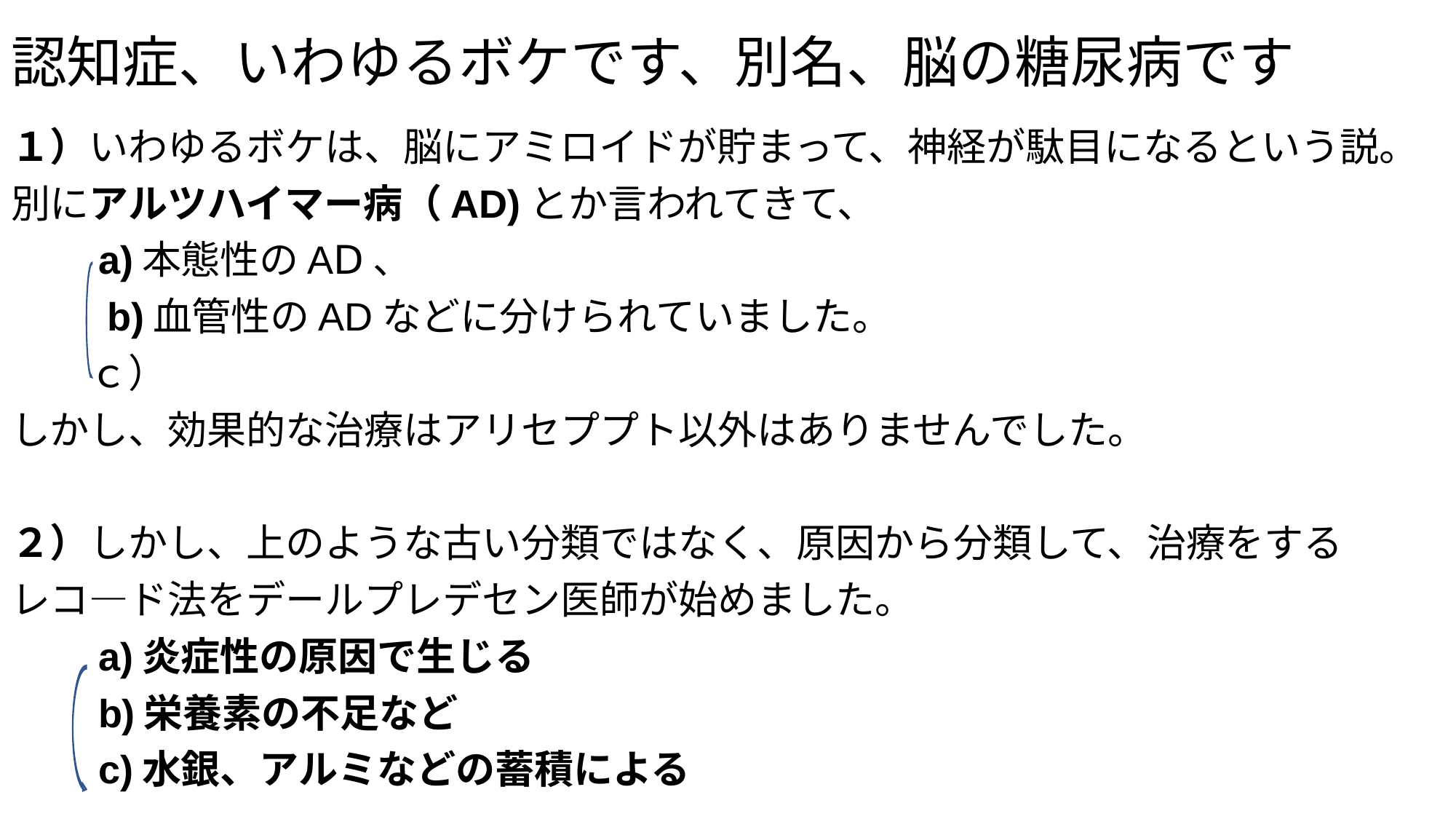

# 認知症、いわゆるボケです、別名、脳の糖尿病です
１）いわゆるボケは、脳にアミロイドが貯まって、神経が駄目になるという説。
別にアルツハイマー病（AD)とか言われてきて、
　　a)本態性のAⅮ、
　　 b)血管性のADなどに分けられていました。
　　ｃ）
しかし、効果的な治療はアリセププト以外はありませんでした。

２）しかし、上のような古い分類ではなく、原因から分類して、治療をする
レコ―ド法をデールプレデセン医師が始めました。
　　a)炎症性の原因で生じる
　　b)栄養素の不足など
　　c)水銀、アルミなどの蓄積による